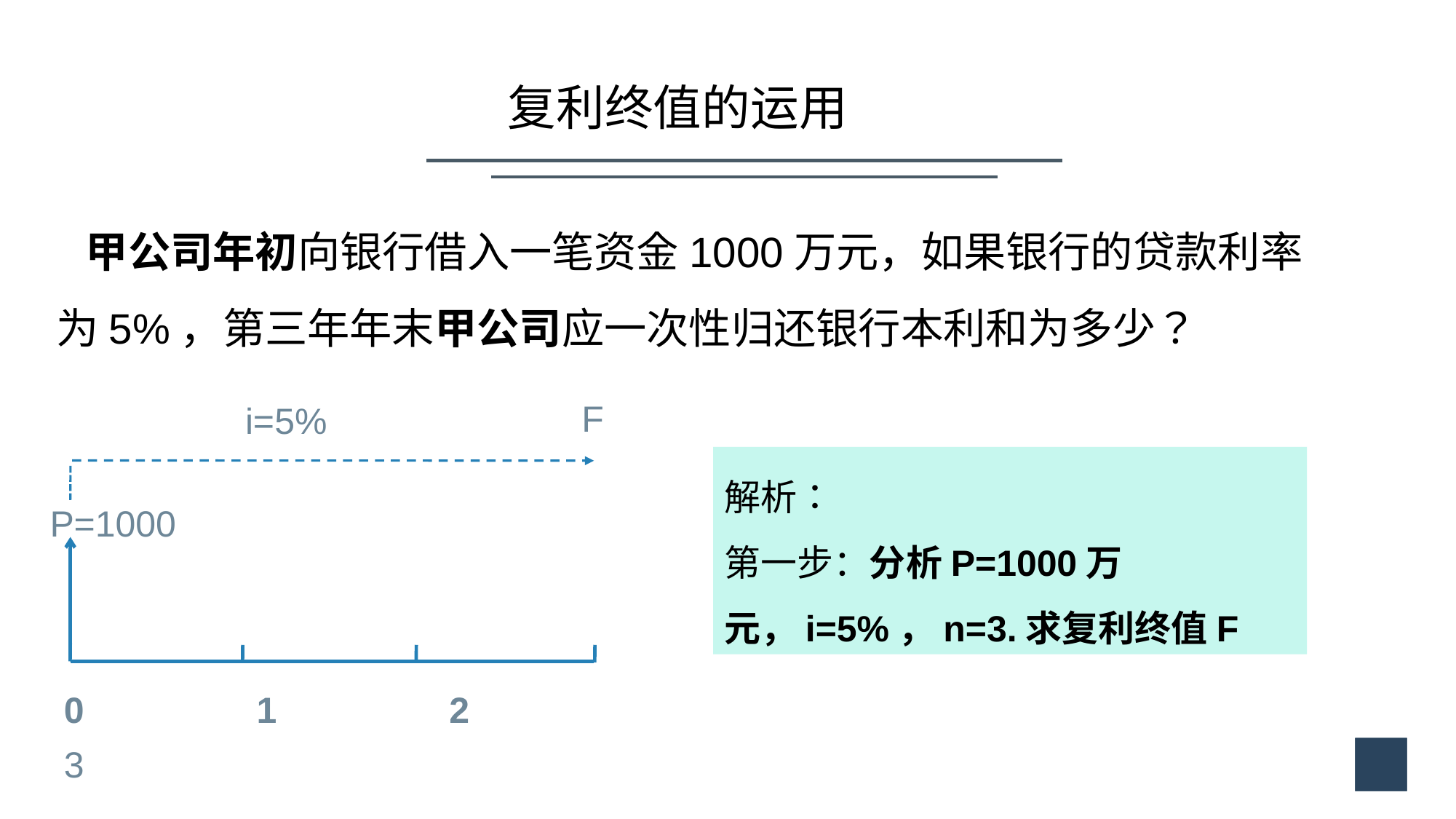

复利终值的运用
  甲公司年初向银行借入一笔资金1000万元，如果银行的贷款利率为5%，第三年年末甲公司应一次性归还银行本利和为多少？
F
i=5%
P=1000
0                 1                 2                 3
解析：
第一步：分析P=1000万元，i=5%，n=3.求复利终值F
21